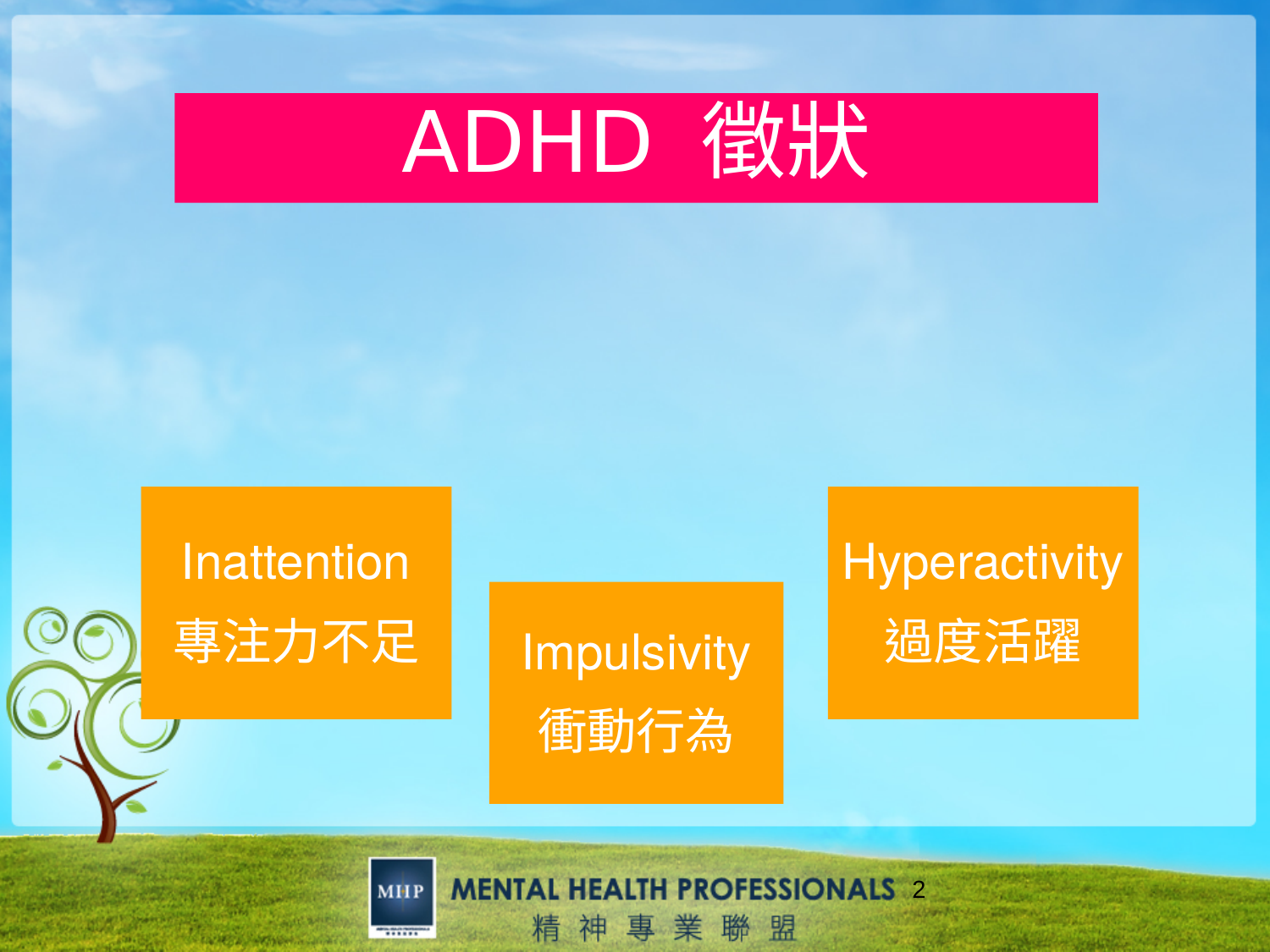

ADHD 徵狀
Inattention
專注力不足
Hyperactivity
過度活躍
Impulsivity
衝動行為

2